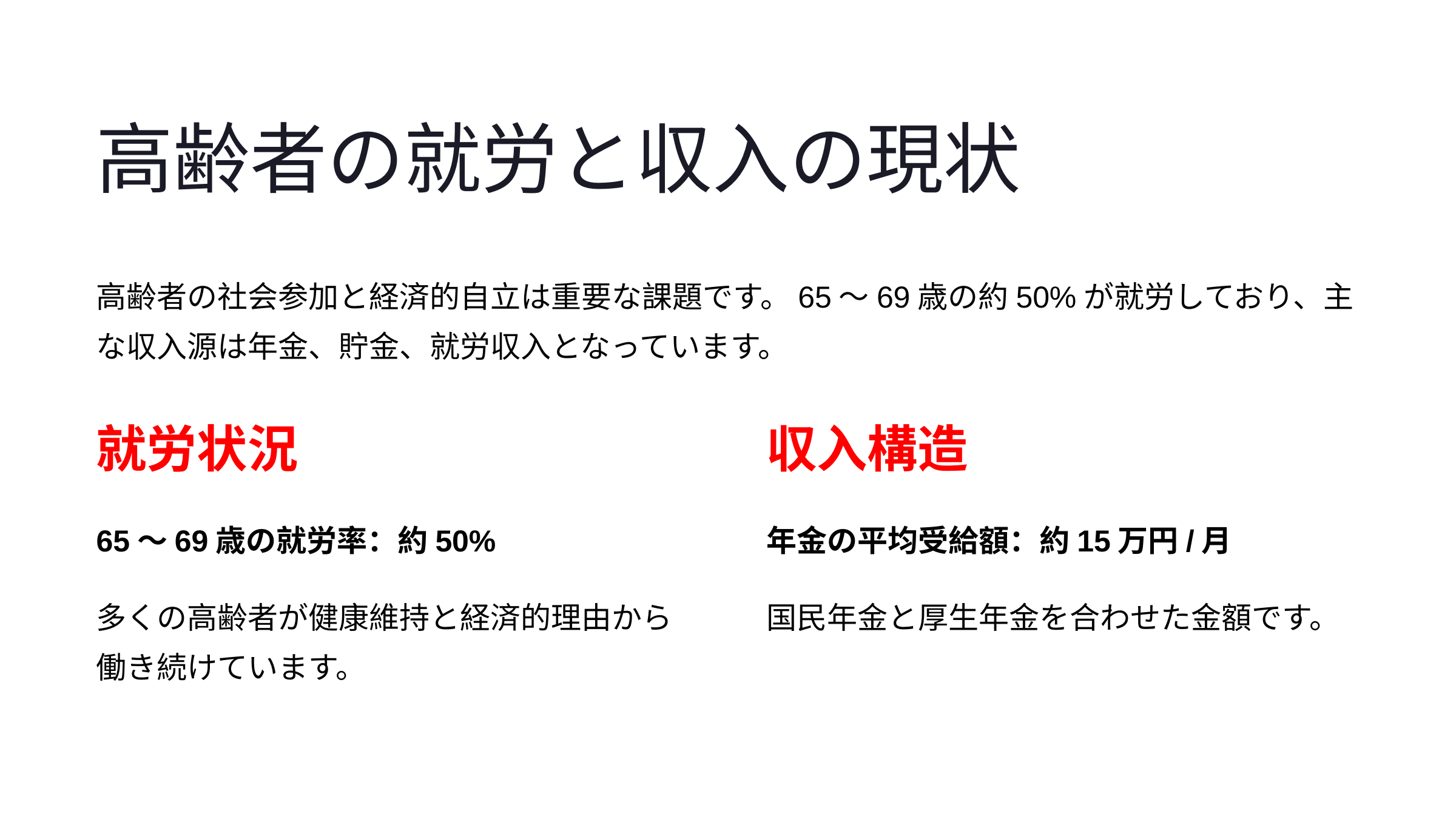

高齢者の就労と収入の現状
高齢者の社会参加と経済的自立は重要な課題です。65～69歳の約50%が就労しており、主な収入源は年金、貯金、就労収入となっています。
就労状況
収入構造
65～69歳の就労率：約50%
年金の平均受給額：約15万円/月
多くの高齢者が健康維持と経済的理由から働き続けています。
国民年金と厚生年金を合わせた金額です。